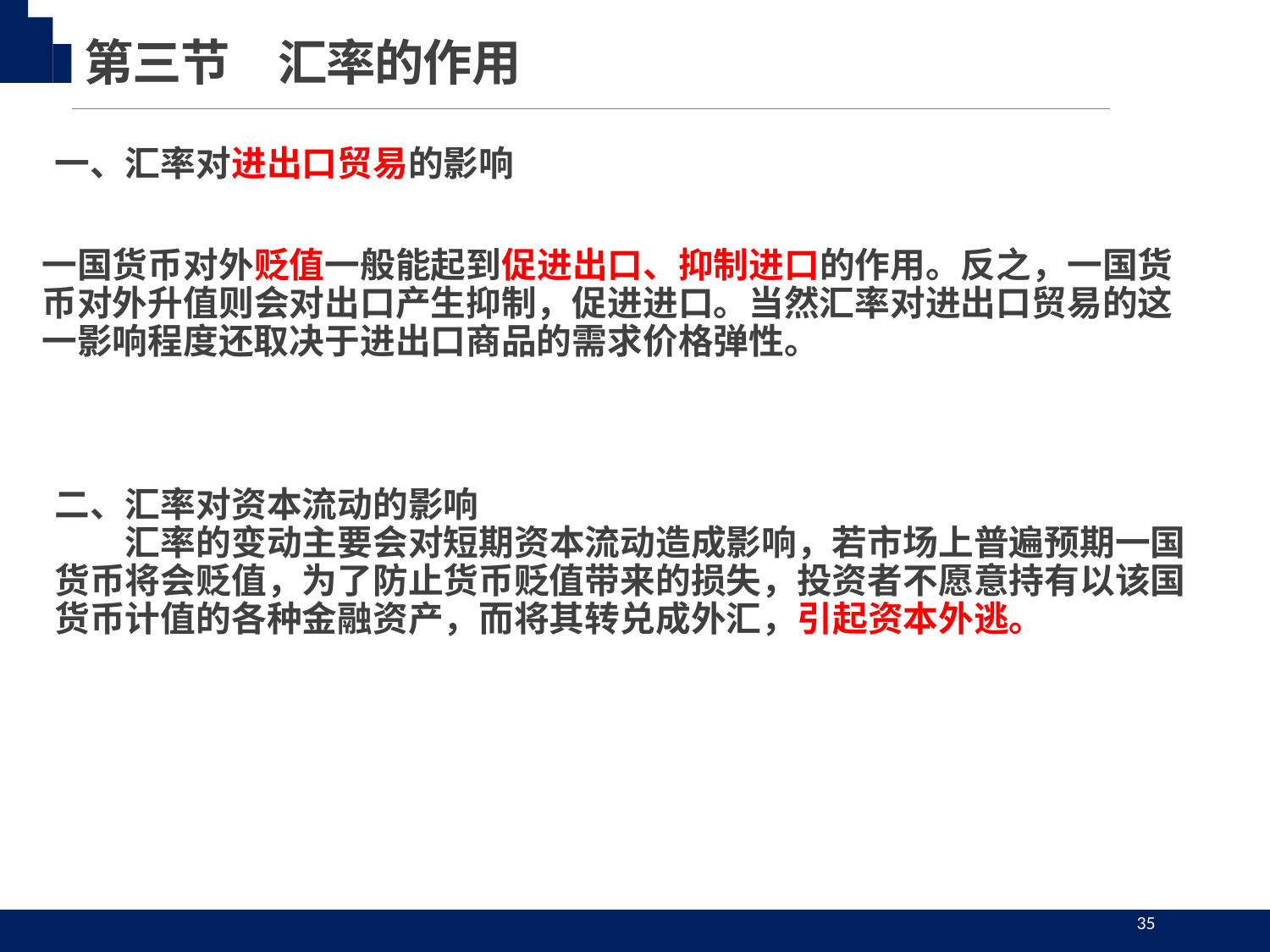

第三节　汇率的作用
一、汇率对进出口贸易的影响
一国货币对外贬值一般能起到促进出口、抑制进口的作用。反之，一国货币对外升值则会对出口产生抑制，促进进口。当然汇率对进出口贸易的这一影响程度还取决于进出口商品的需求价格弹性。

二、汇率对资本流动的影响
　　汇率的变动主要会对短期资本流动造成影响，若市场上普遍预期一国货币将会贬值，为了防止货币贬值带来的损失，投资者不愿意持有以该国货币计值的各种金融资产，而将其转兑成外汇，引起资本外逃。
35